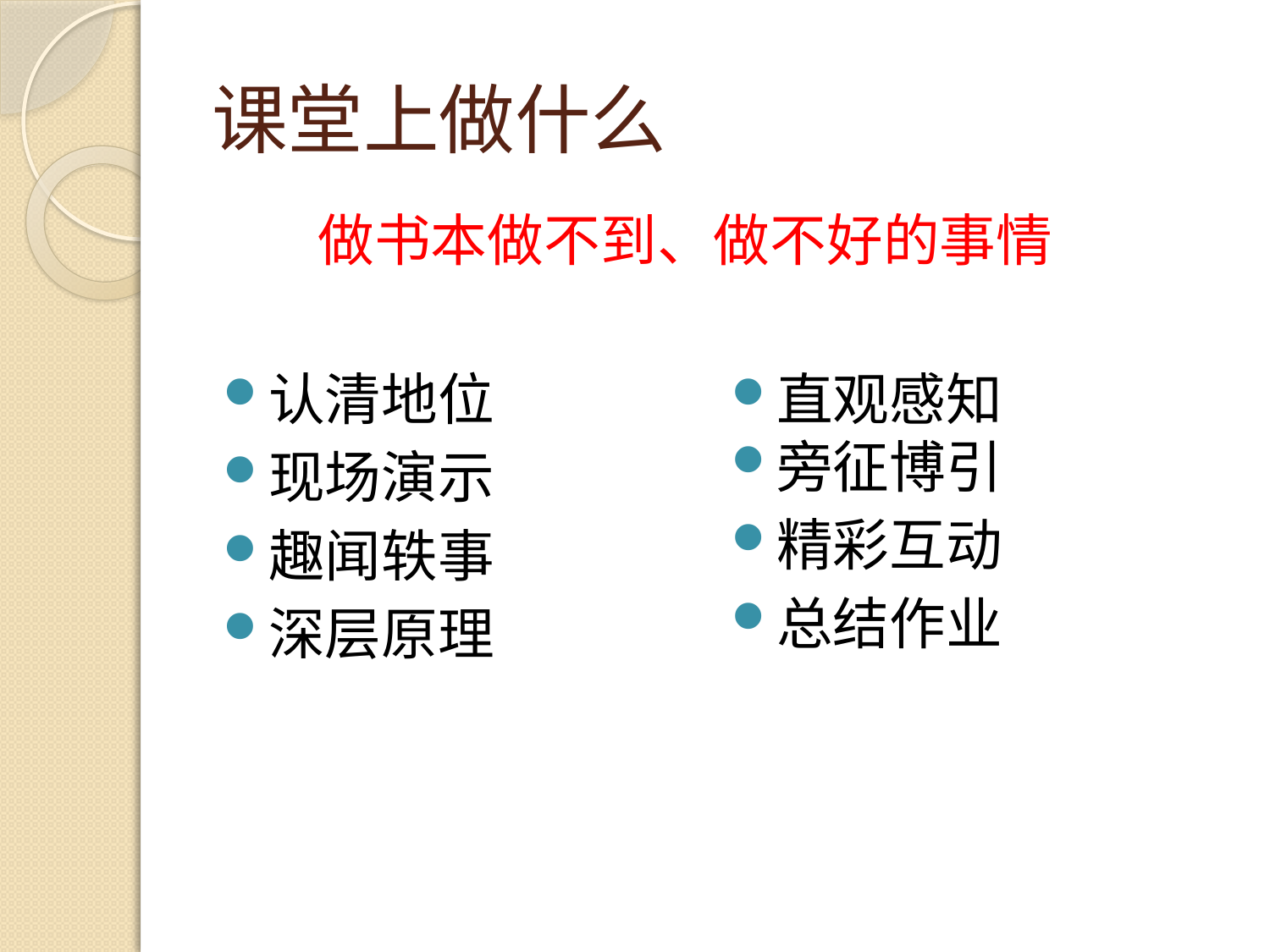

# 课堂上做什么
做书本做不到、做不好的事情
认清地位
现场演示
趣闻轶事
深层原理

直观感知
旁征博引
精彩互动
总结作业